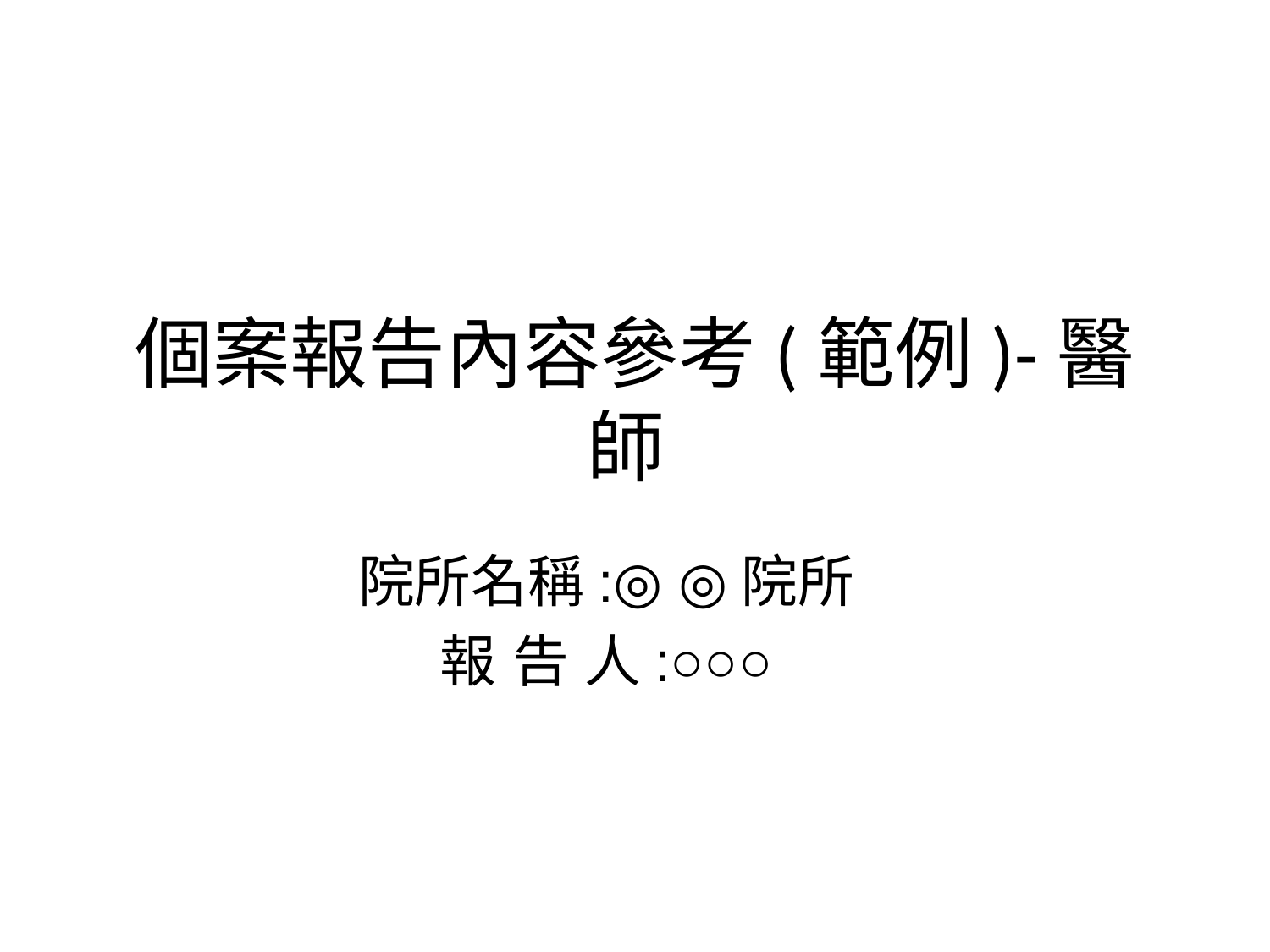

# 個案報告內容參考(範例)-醫師
院所名稱:◎ ◎院所
報 告 人:○○○